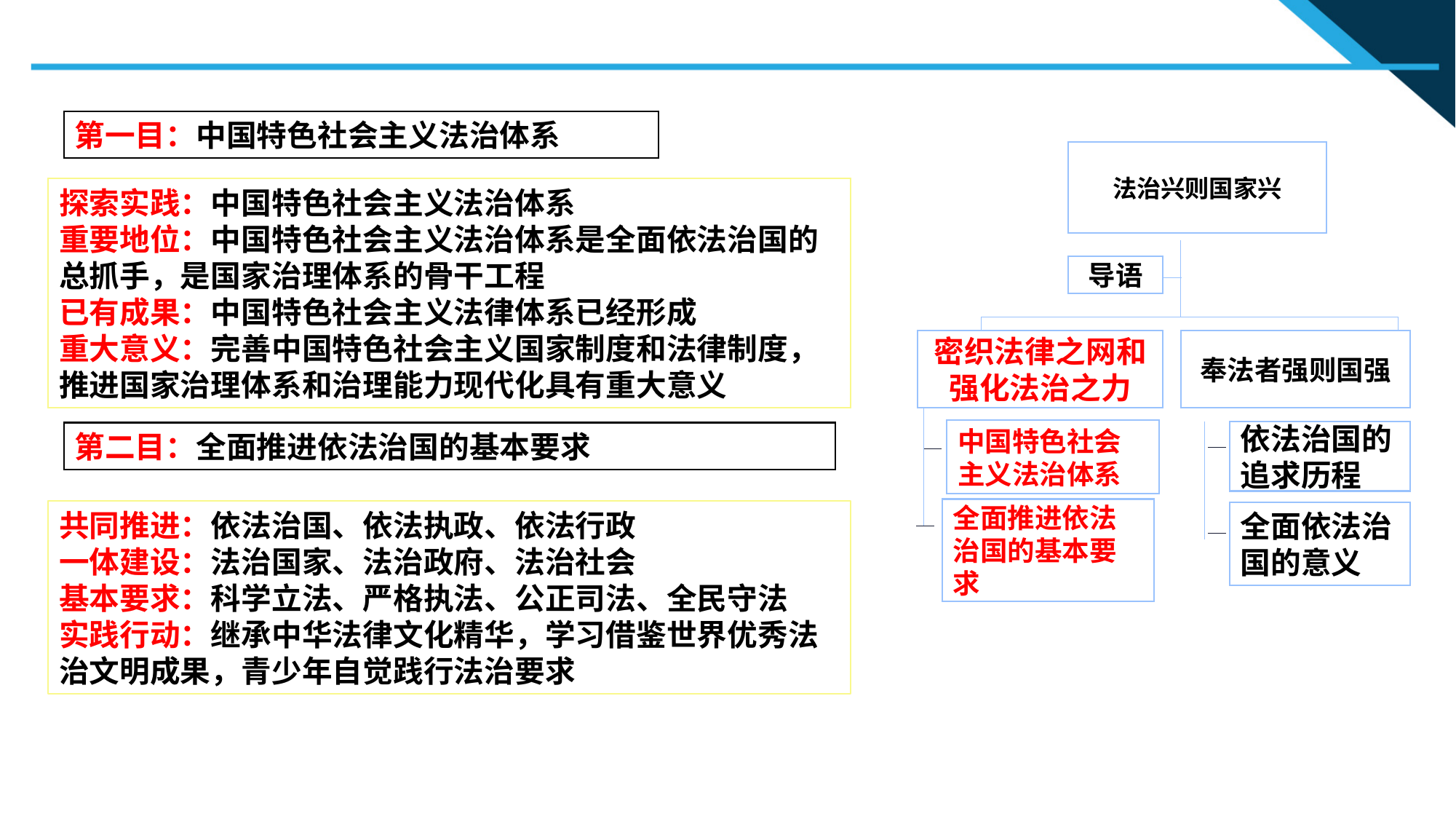

第一目：中国特色社会主义法治体系
探索实践：中国特色社会主义法治体系
重要地位：中国特色社会主义法治体系是全面依法治国的总抓手，是国家治理体系的骨干工程
已有成果：中国特色社会主义法律体系已经形成
重大意义：完善中国特色社会主义国家制度和法律制度，推进国家治理体系和治理能力现代化具有重大意义
第二目：全面推进依法治国的基本要求
共同推进：依法治国、依法执政、依法行政
一体建设：法治国家、法治政府、法治社会
基本要求：科学立法、严格执法、公正司法、全民守法
实践行动：继承中华法律文化精华，学习借鉴世界优秀法治文明成果，青少年自觉践行法治要求
法治兴则国家兴
导语
密织法律之网和强化法治之力
奉法者强则国强
中国特色社会主义法治体系
依法治国的追求历程
全面推进依法治国的基本要求
全面依法治国的意义